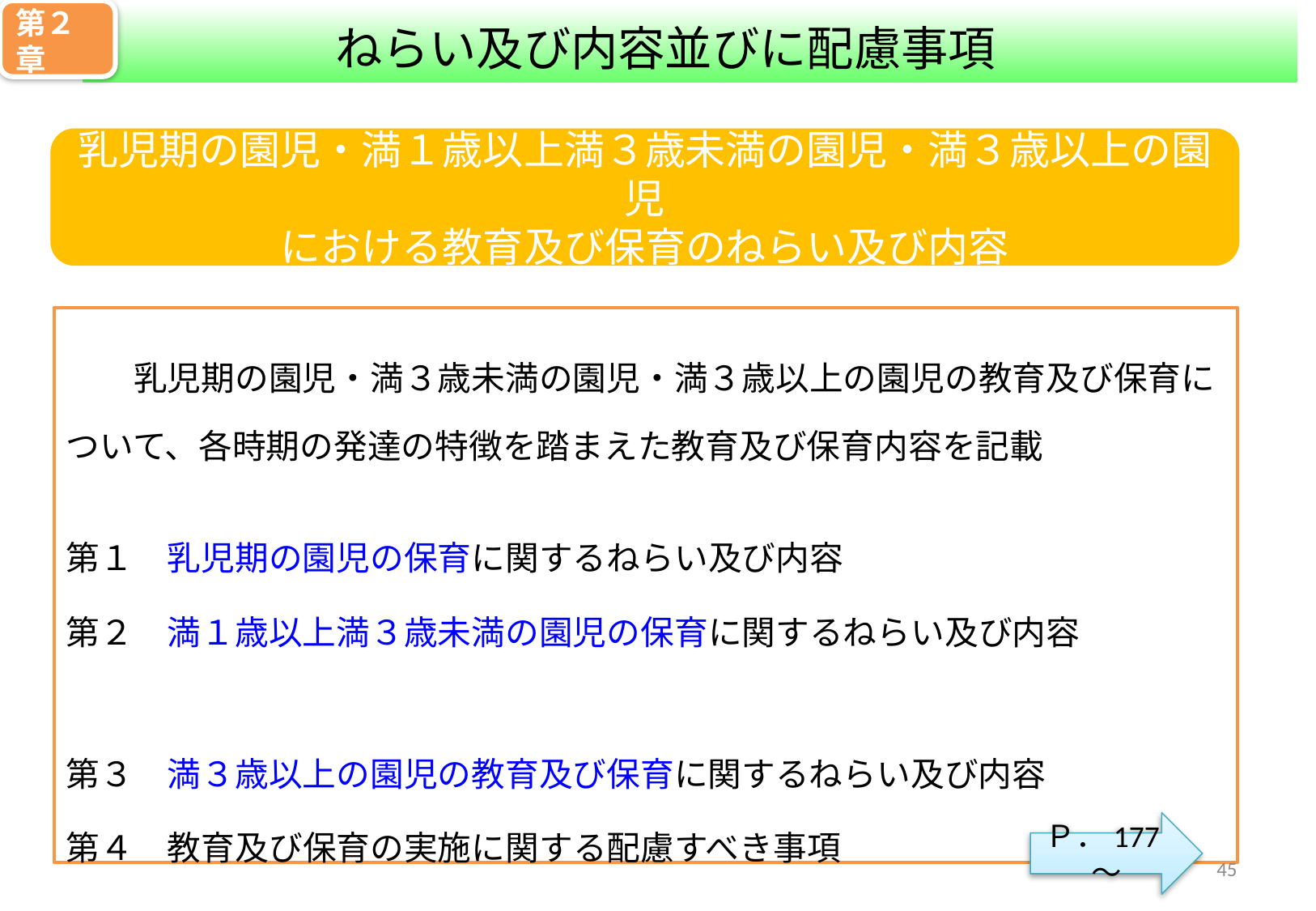

第２章

ねらい及び内容並びに配慮事項
乳児期の園児・満１歳以上満３歳未満の園児・満３歳以上の園児
における教育及び保育のねらい及び内容
　　乳児期の園児・満３歳未満の園児・満３歳以上の園児の教育及び保育について、各時期の発達の特徴を踏まえた教育及び保育内容を記載

第１　乳児期の園児の保育に関するねらい及び内容
第２　満１歳以上満３歳未満の園児の保育に関するねらい及び内容
第３　満３歳以上の園児の教育及び保育に関するねらい及び内容
第４　教育及び保育の実施に関する配慮すべき事項
Ｐ．177～
45